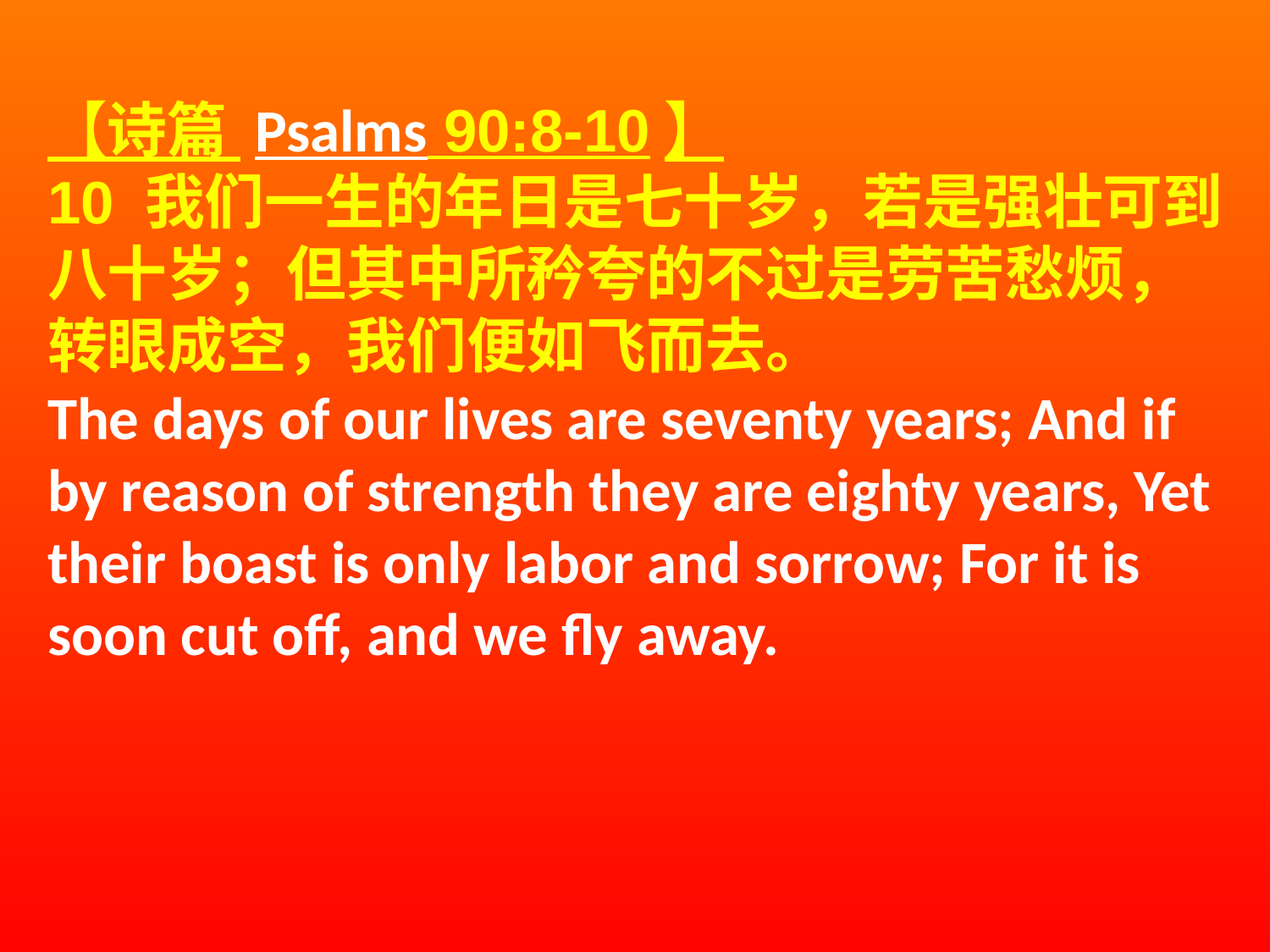

【诗篇 Psalms 90:8-10】
10 我们一生的年日是七十岁，若是强壮可到八十岁；但其中所矜夸的不过是劳苦愁烦，转眼成空，我们便如飞而去。
The days of our lives are seventy years; And if by reason of strength they are eighty years, Yet their boast is only labor and sorrow; For it is soon cut off, and we fly away.